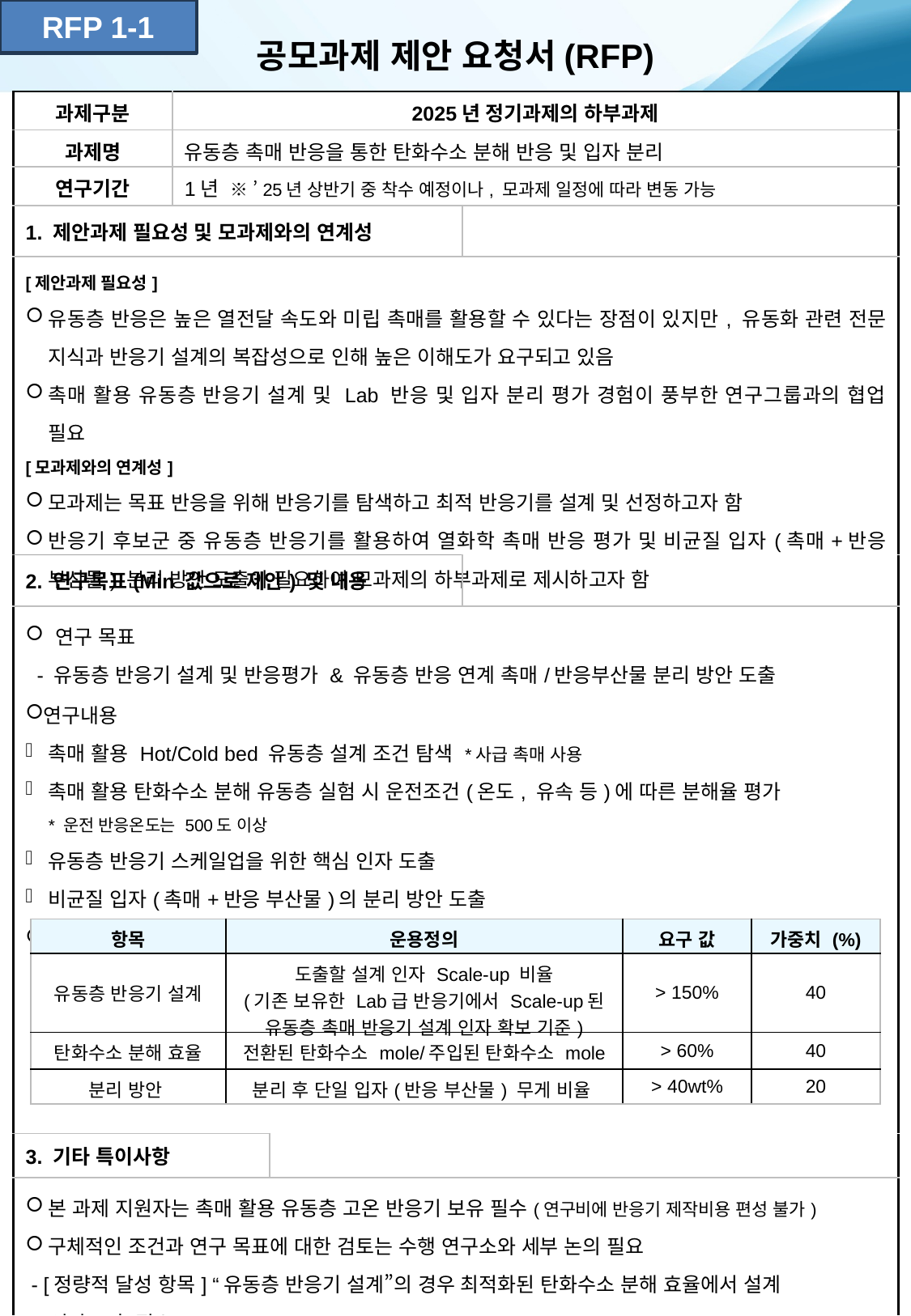

RFP 1-1
공모과제 제안 요청서(RFP)
| 과제구분 | 2025년 정기과제의 하부과제 |  |  |
| --- | --- | --- | --- |
| 과제명 | 유동층 촉매 반응을 통한 탄화수소 분해 반응 및 입자 분리 |  |  |
| 연구기간 | 1년 ※ ’25년 상반기 중 착수 예정이나, 모과제 일정에 따라 변동 가능 |  |  |
| 1. 제안과제 필요성 및 모과제와의 연계성 |  |  |  |
| [제안과제 필요성] 유동층 반응은 높은 열전달 속도와 미립 촉매를 활용할 수 있다는 장점이 있지만, 유동화 관련 전문 지식과 반응기 설계의 복잡성으로 인해 높은 이해도가 요구되고 있음 촉매 활용 유동층 반응기 설계 및 Lab 반응 및 입자 분리 평가 경험이 풍부한 연구그룹과의 협업 필요 [모과제와의 연계성] 모과제는 목표 반응을 위해 반응기를 탐색하고 최적 반응기를 설계 및 선정하고자 함 반응기 후보군 중 유동층 반응기를 활용하여 열화학 촉매 반응 평가 및 비균질 입자(촉매+반응 부산물) 분리 방안 도출이 필요하여 모과제의 하부과제로 제시하고자 함 |  |  |  |
| 2. 연구목표(Min 값으로 제안) 및 내용 |  |  |  |
| 연구 목표 - 유동층 반응기 설계 및 반응평가 & 유동층 반응 연계 촉매/반응부산물 분리 방안 도출 연구내용 촉매 활용 Hot/Cold bed 유동층 설계 조건 탐색 \*사급 촉매 사용 촉매 활용 탄화수소 분해 유동층 실험 시 운전조건(온도, 유속 등)에 따른 분해율 평가 \* 운전 반응온도는 500도 이상 유동층 반응기 스케일업을 위한 핵심 인자 도출 비균질 입자(촉매+반응 부산물)의 분리 방안 도출 정량적 달성 항목 |  |  |  |
| 3. 기타 특이사항 |  |  |  |
| 본 과제 지원자는 촉매 활용 유동층 고온 반응기 보유 필수(연구비에 반응기 제작비용 편성 불가) 구체적인 조건과 연구 목표에 대한 검토는 수행 연구소와 세부 논의 필요 - [정량적 달성 항목] “유동층 반응기 설계”의 경우 최적화된 탄화수소 분해 효율에서 설계 인자 도출 필요 |  |  |  |
| 항목 | 운용정의 | 요구 값 | 가중치 (%) |
| --- | --- | --- | --- |
| 유동층 반응기 설계 | 도출할 설계 인자 Scale-up 비율 (기존 보유한 Lab급 반응기에서 Scale-up된 유동층 촉매 반응기 설계 인자 확보 기준) | > 150% | 40 |
| 탄화수소 분해 효율 | 전환된 탄화수소 mole/주입된 탄화수소 mole | > 60% | 40 |
| 분리 방안 | 분리 후 단일 입자(반응 부산물) 무게 비율 | > 40wt% | 20 |